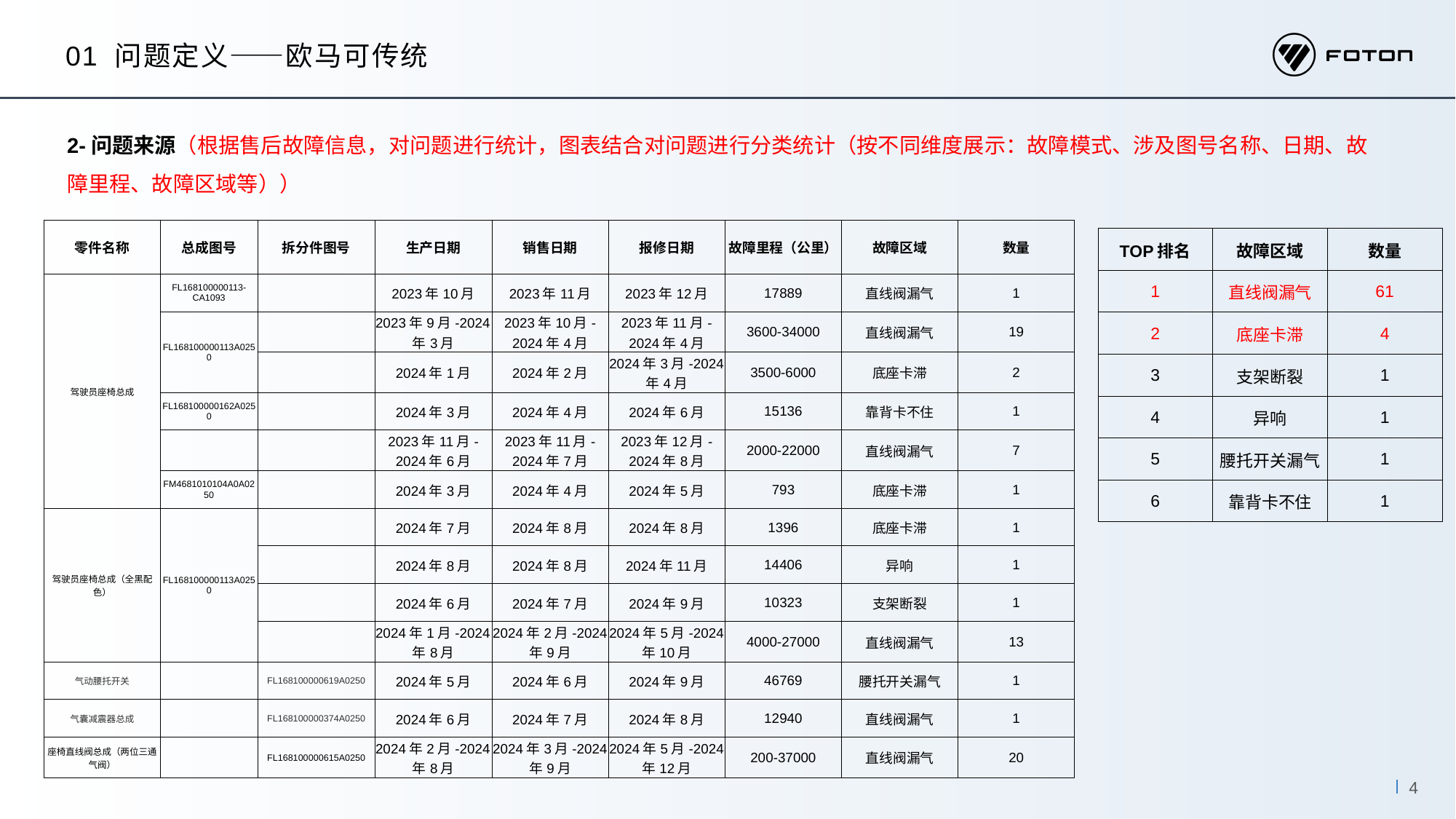

01 问题定义——欧马可传统
2-问题来源（根据售后故障信息，对问题进行统计，图表结合对问题进行分类统计（按不同维度展示：故障模式、涉及图号名称、日期、故障里程、故障区域等））

| 零件名称 | 总成图号 | 拆分件图号 | 生产日期 | 销售日期 | 报修日期 | 故障里程（公里） | 故障区域 | 数量 |
| --- | --- | --- | --- | --- | --- | --- | --- | --- |
| 驾驶员座椅总成 | FL168100000113-CA1093 |  | 2023年10月 | 2023年11月 | 2023年12月 | 17889 | 直线阀漏气 | 1 |
|  | FL168100000113A0250 |  | 2023年9月-2024年3月 | 2023年10月-2024年4月 | 2023年11月-2024年4月 | 3600-34000 | 直线阀漏气 | 19 |
|  |  |  | 2024年1月 | 2024年2月 | 2024年3月-2024年4月 | 3500-6000 | 底座卡滞 | 2 |
|  | FL168100000162A0250 |  | 2024年3月 | 2024年4月 | 2024年6月 | 15136 | 靠背卡不住 | 1 |
|  |  |  | 2023年11月-2024年6月 | 2023年11月-2024年7月 | 2023年12月-2024年8月 | 2000-22000 | 直线阀漏气 | 7 |
|  | FM4681010104A0A0250 |  | 2024年3月 | 2024年4月 | 2024年5月 | 793 | 底座卡滞 | 1 |
| 驾驶员座椅总成（全黑配色） | FL168100000113A0250 |  | 2024年7月 | 2024年8月 | 2024年8月 | 1396 | 底座卡滞 | 1 |
|  |  |  | 2024年8月 | 2024年8月 | 2024年11月 | 14406 | 异响 | 1 |
|  |  |  | 2024年6月 | 2024年7月 | 2024年9月 | 10323 | 支架断裂 | 1 |
|  |  |  | 2024年1月-2024年8月 | 2024年2月-2024年9月 | 2024年5月-2024年10月 | 4000-27000 | 直线阀漏气 | 13 |
| 气动腰托开关 |  | FL168100000619A0250 | 2024年5月 | 2024年6月 | 2024年9月 | 46769 | 腰托开关漏气 | 1 |
| 气囊减震器总成 |  | FL168100000374A0250 | 2024年6月 | 2024年7月 | 2024年8月 | 12940 | 直线阀漏气 | 1 |
| 座椅直线阀总成（两位三通气阀） |  | FL168100000615A0250 | 2024年2月-2024年8月 | 2024年3月-2024年9月 | 2024年5月-2024年12月 | 200-37000 | 直线阀漏气 | 20 |
| TOP排名 | 故障区域 | 数量 |
| --- | --- | --- |
| 1 | 直线阀漏气 | 61 |
| 2 | 底座卡滞 | 4 |
| 3 | 支架断裂 | 1 |
| 4 | 异响 | 1 |
| 5 | 腰托开关漏气 | 1 |
| 6 | 靠背卡不住 | 1 |